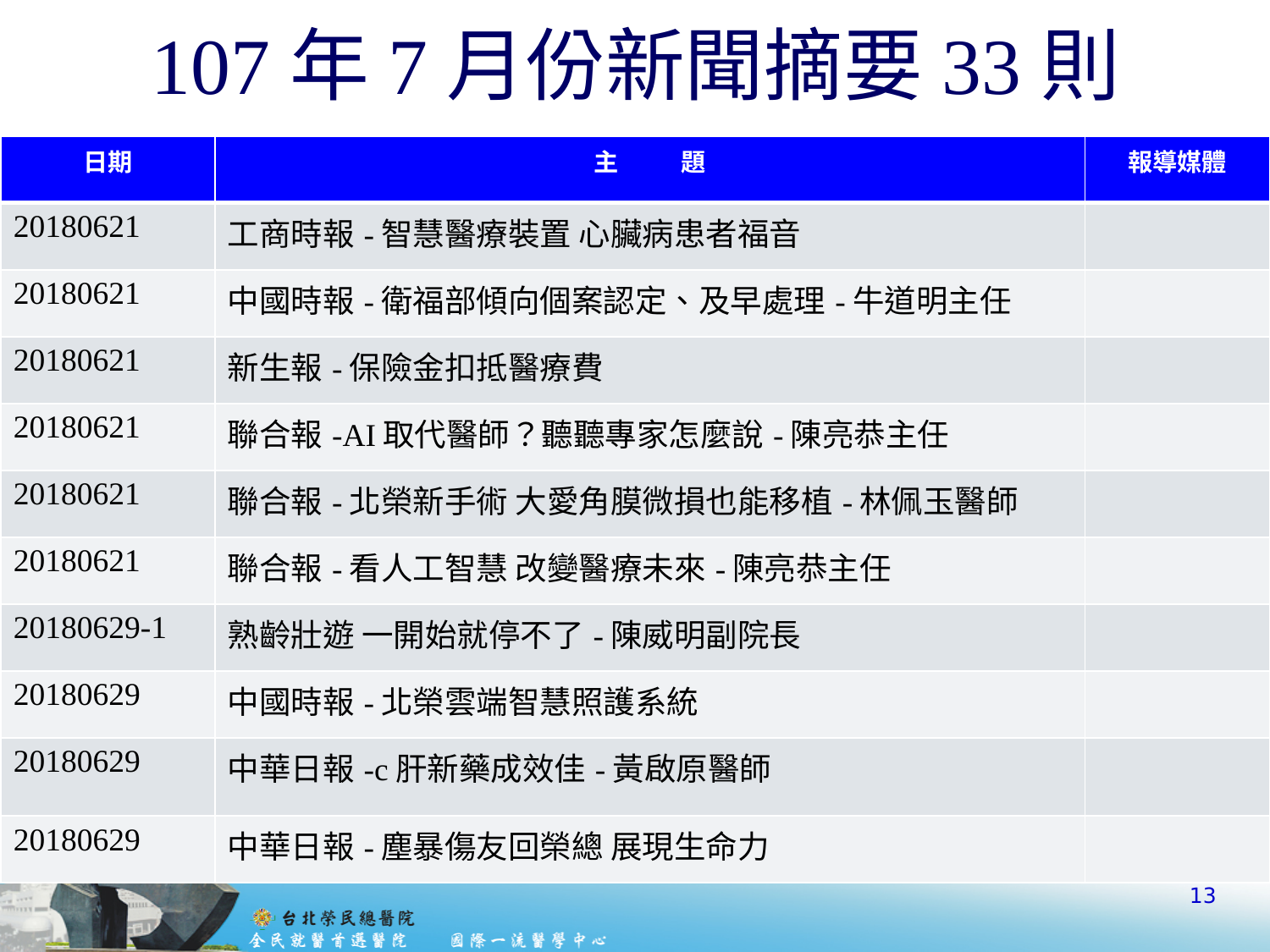

# 107年7月份新聞摘要33則
| 日期 | 主 題 | 報導媒體 |
| --- | --- | --- |
| 20180621 | 工商時報-智慧醫療裝置 心臟病患者福音 |  |
| 20180621 | 中國時報-衛福部傾向個案認定、及早處理-牛道明主任 |  |
| 20180621 | 新生報-保險金扣抵醫療費 |  |
| 20180621 | 聯合報-AI取代醫師？聽聽專家怎麼說-陳亮恭主任 |  |
| 20180621 | 聯合報-北榮新手術 大愛角膜微損也能移植-林佩玉醫師 |  |
| 20180621 | 聯合報-看人工智慧 改變醫療未來-陳亮恭主任 |  |
| 20180629-1 | 熟齡壯遊 一開始就停不了-陳威明副院長 |  |
| 20180629 | 中國時報-北榮雲端智慧照護系統 |  |
| 20180629 | 中華日報-c肝新藥成效佳-黃啟原醫師 |  |
| 20180629 | 中華日報-塵暴傷友回榮總 展現生命力 |  |
13